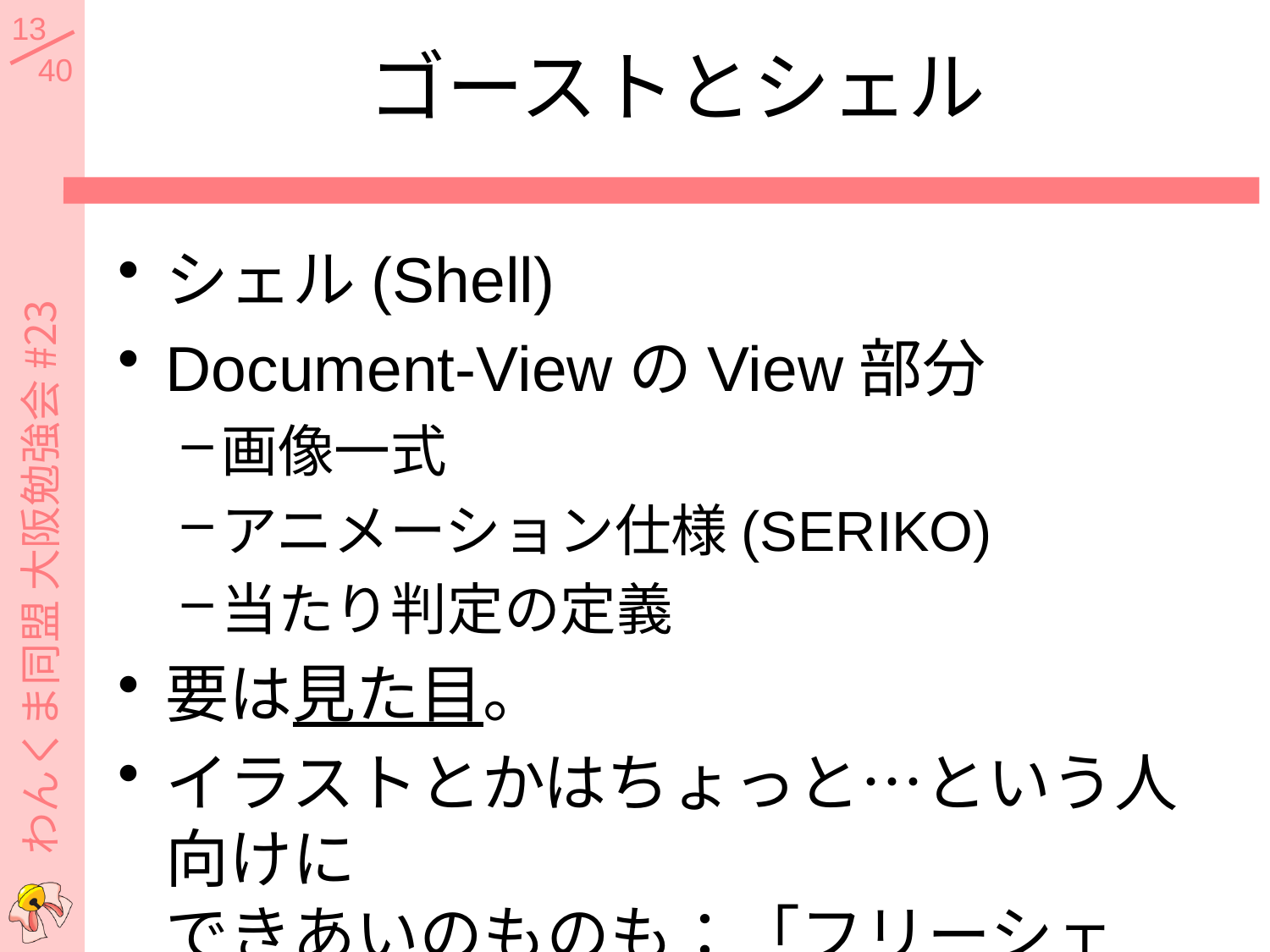

# ゴーストとシェル
シェル(Shell)‏
Document-ViewのView部分
画像一式
アニメーション仕様(SERIKO)‏
当たり判定の定義
要は見た目。
イラストとかはちょっと…という人向けに
できあいのものも：「フリーシェル」
わんくま同盟 大阪勉強会 #23